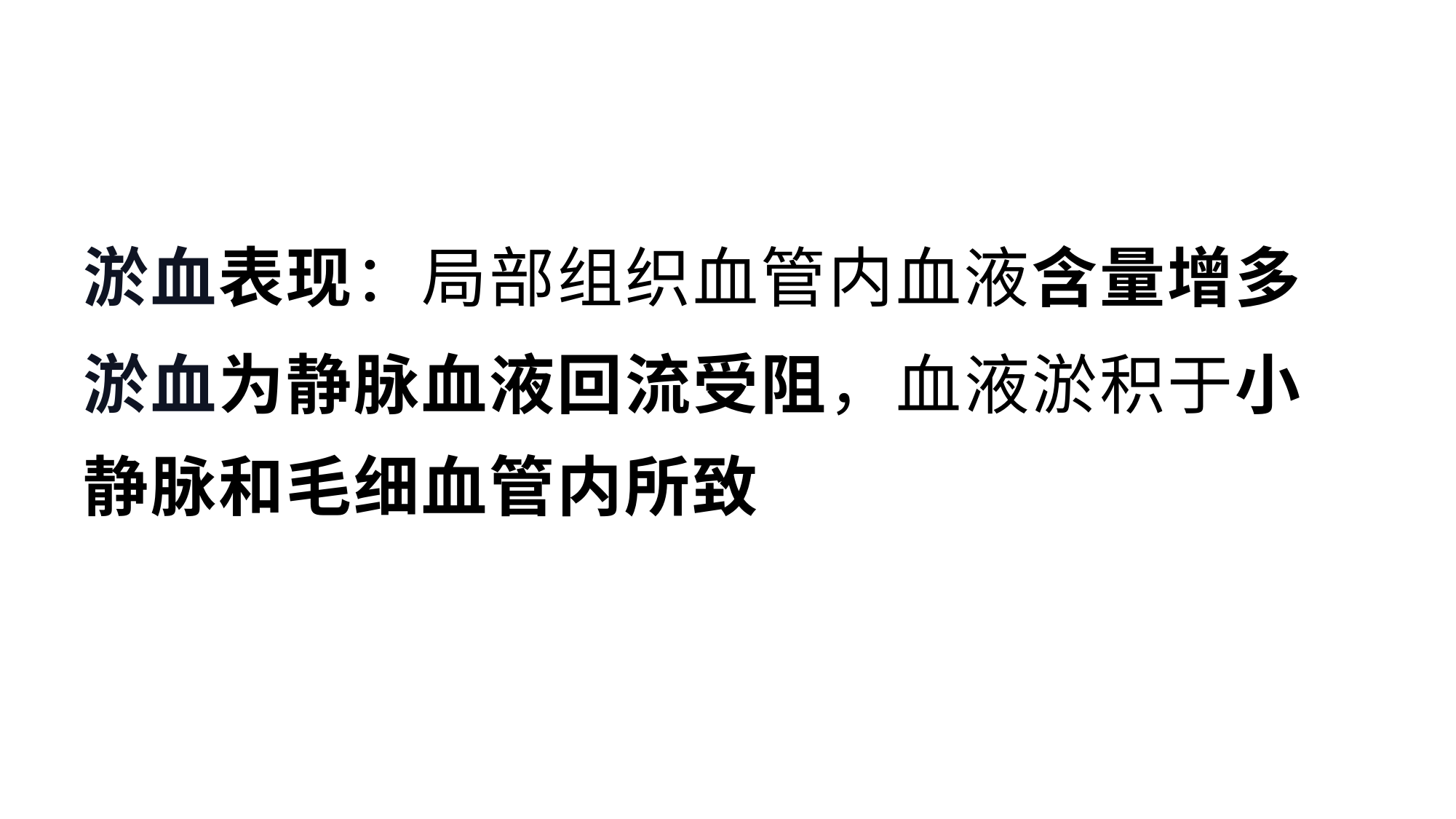

#
淤血表现：局部组织血管内血液含量增多
淤血为静脉血液回流受阻，血液淤积于小静脉和毛细血管内所致